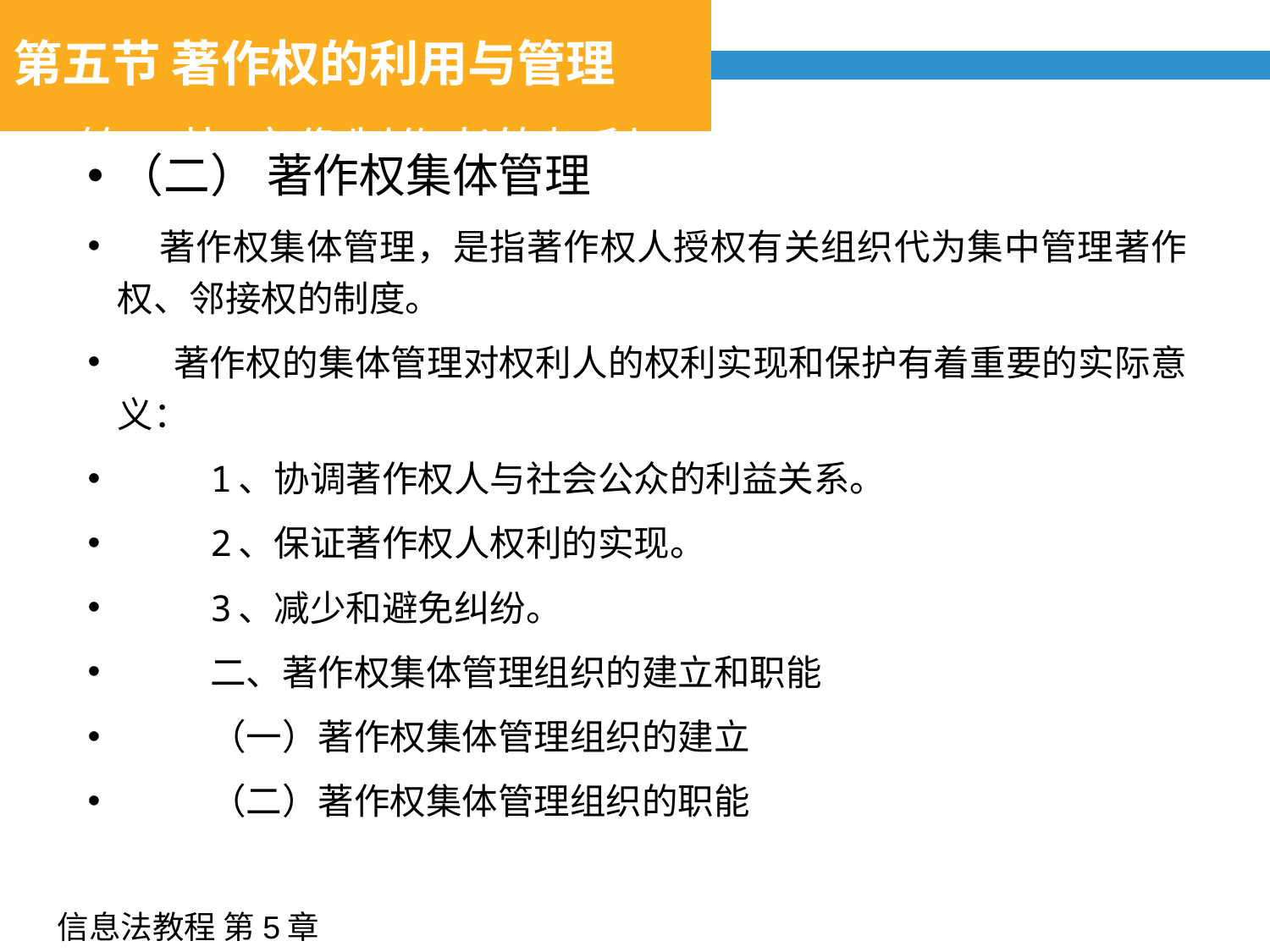

第五节 著作权的利用与管理
# 第三节  音像制作者的权利
（二） 著作权集体管理
    著作权集体管理，是指著作权人授权有关组织代为集中管理著作权、邻接权的制度。
      著作权的集体管理对权利人的权利实现和保护有着重要的实际意义：
	1、协调著作权人与社会公众的利益关系。
	2、保证著作权人权利的实现。
	3、减少和避免纠纷。
	二、著作权集体管理组织的建立和职能
	（一）著作权集体管理组织的建立
	（二）著作权集体管理组织的职能

信息法教程 第5章